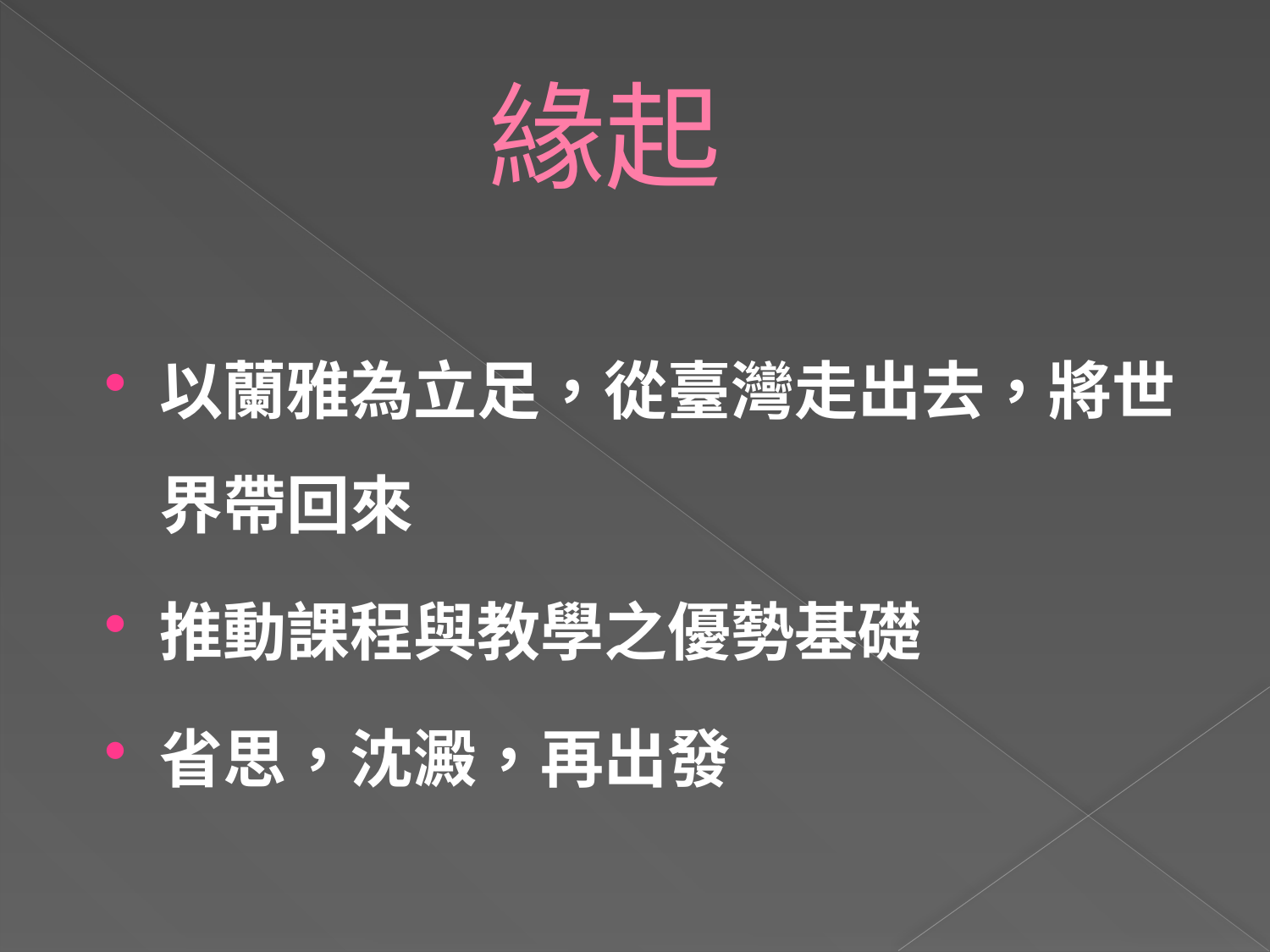

# 緣起
以蘭雅為立足，從臺灣走出去，將世界帶回來
推動課程與教學之優勢基礎
省思，沈澱，再出發